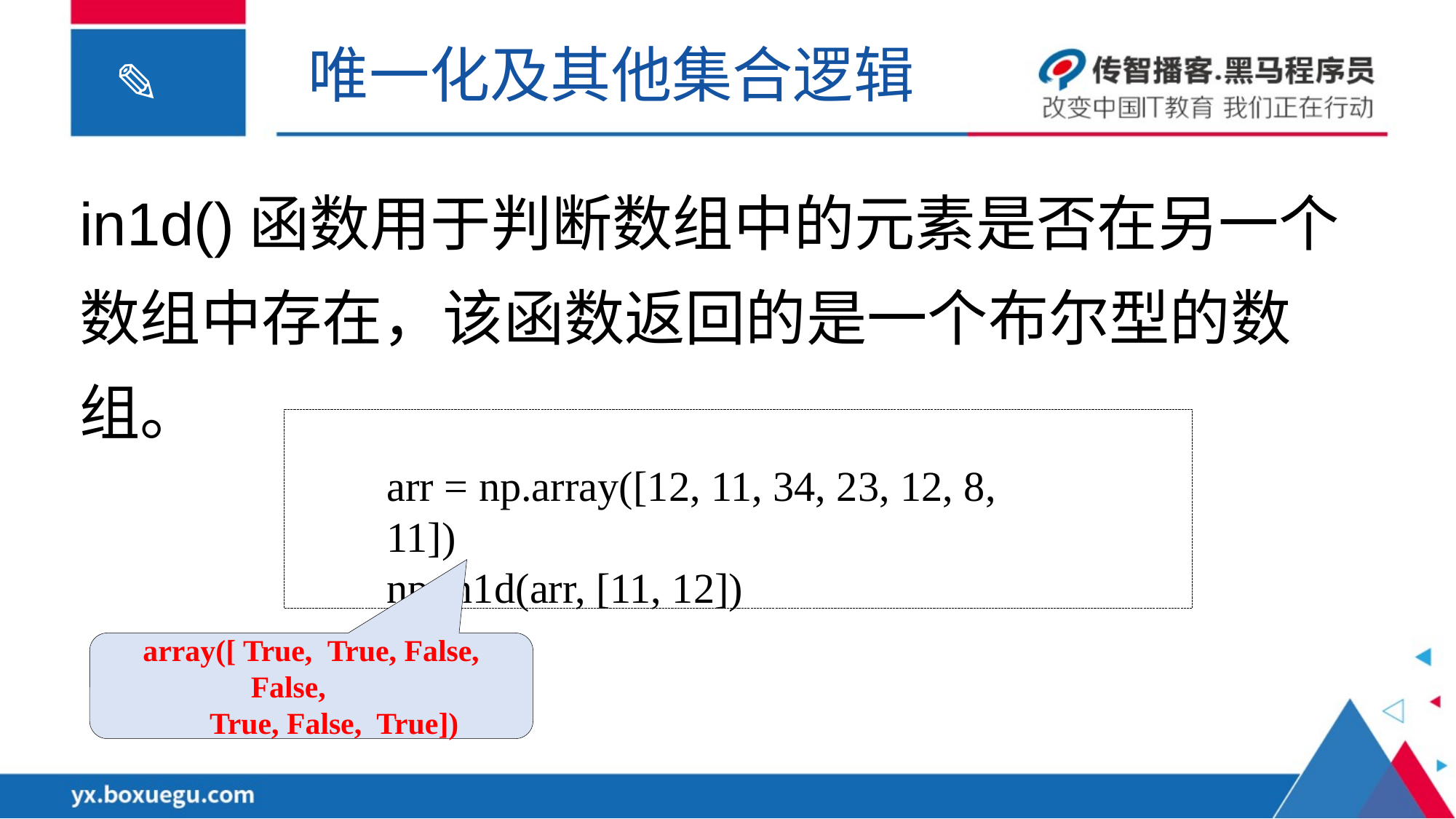

唯一化及其他集合逻辑
in1d()函数用于判断数组中的元素是否在另一个数组中存在，该函数返回的是一个布尔型的数组。

arr = np.array([12, 11, 34, 23, 12, 8, 11])
np.in1d(arr, [11, 12])
array([ True,  True, False, False,
      True, False,  True])